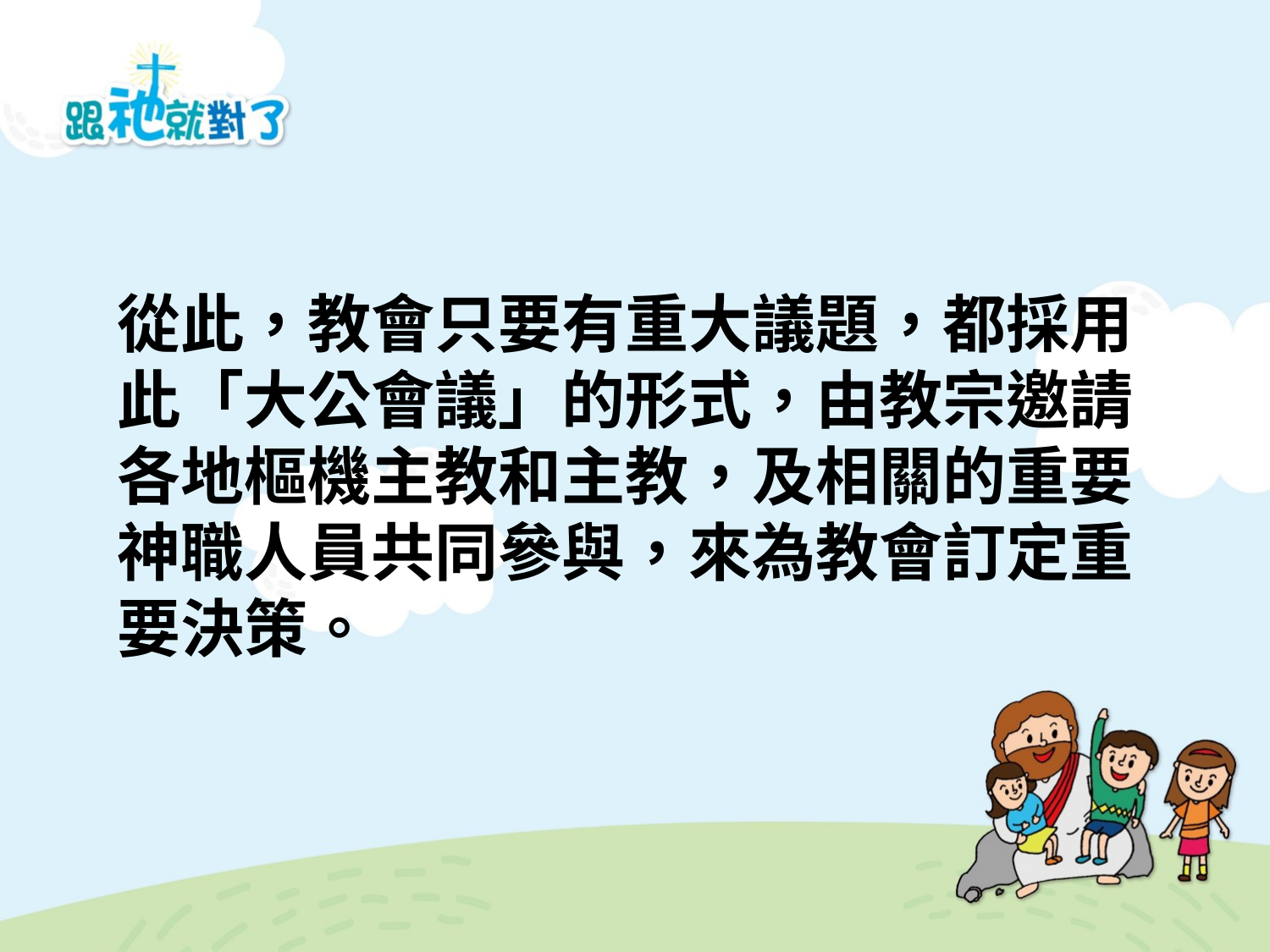

從此，教會只要有重大議題，都採用此「大公會議」的形式，由教宗邀請各地樞機主教和主教，及相關的重要神職人員共同參與，來為教會訂定重要決策。